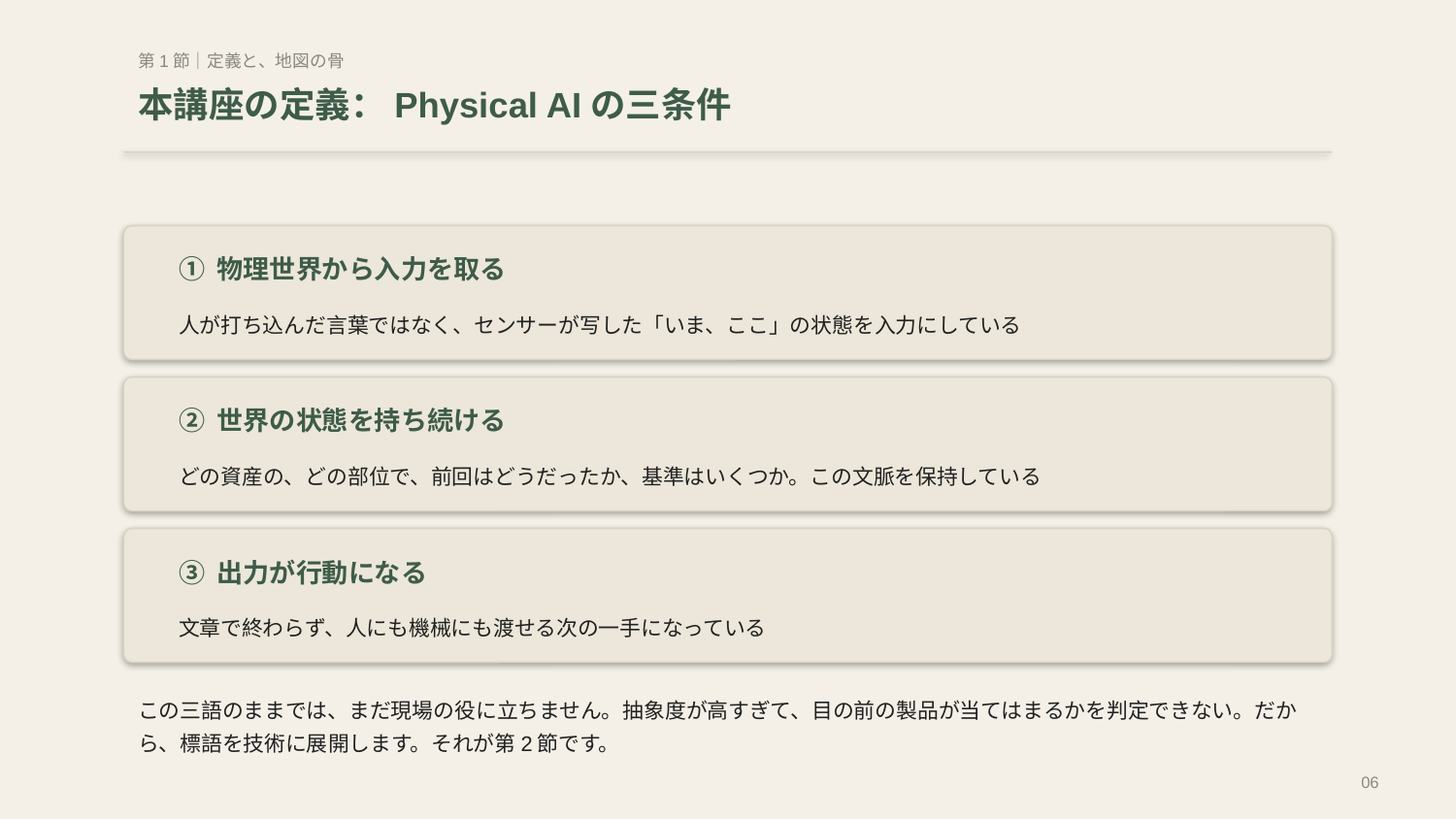

第1節｜定義と、地図の骨
本講座の定義：Physical AIの三条件

① 物理世界から入力を取る
人が打ち込んだ言葉ではなく、センサーが写した「いま、ここ」の状態を入力にしている

② 世界の状態を持ち続ける
どの資産の、どの部位で、前回はどうだったか、基準はいくつか。この文脈を保持している

③ 出力が行動になる
文章で終わらず、人にも機械にも渡せる次の一手になっている
この三語のままでは、まだ現場の役に立ちません。抽象度が高すぎて、目の前の製品が当てはまるかを判定できない。だから、標語を技術に展開します。それが第2節です。
06